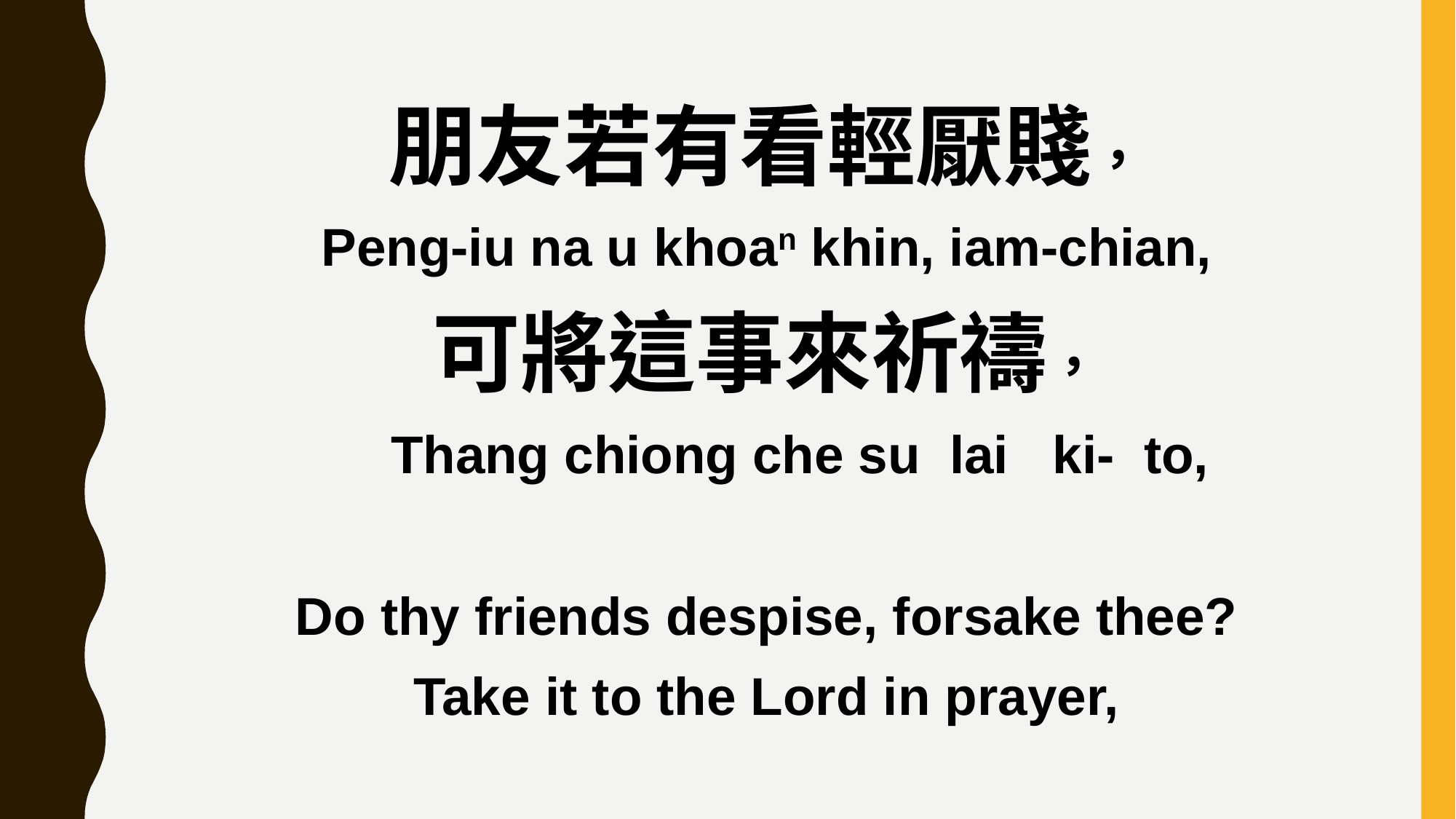

朋友若有看輕厭賤，
Peng-iu na u khoan khin, iam-chian,
可將這事來祈禱，
                  Thang chiong che su  lai   ki-  to,

Do thy friends despise, forsake thee?
Take it to the Lord in prayer,